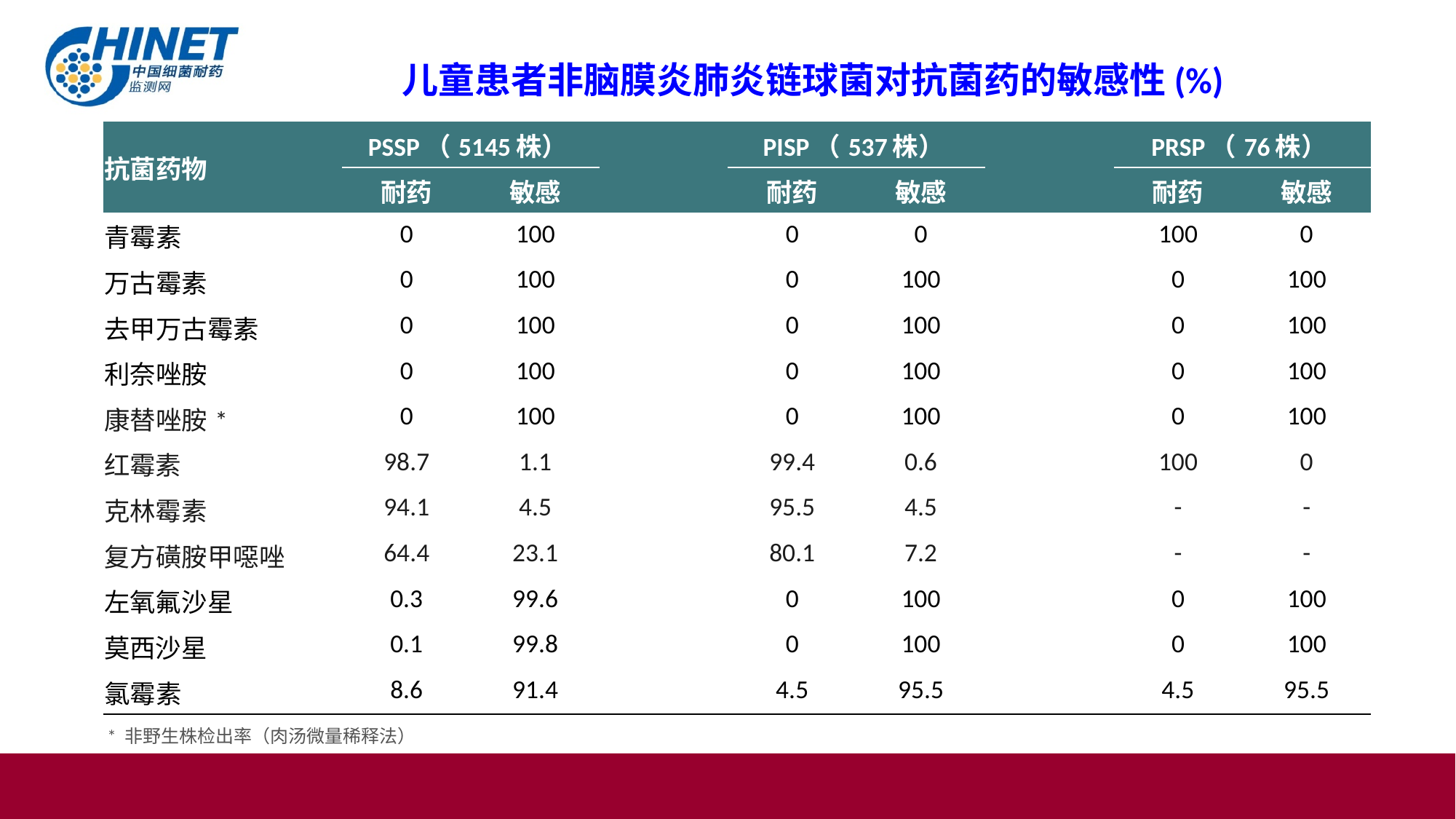

儿童患者非脑膜炎肺炎链球菌对抗菌药的敏感性(%)
| 抗菌药物 | PSSP（5145株） |  |  | PISP（537株） |  |  | PRSP（76株） |  |
| --- | --- | --- | --- | --- | --- | --- | --- | --- |
|  | 耐药 | 敏感 |  | 耐药 | 敏感 |  | 耐药 | 敏感 |
| 青霉素 | 0 | 100 |  | 0 | 0 |  | 100 | 0 |
| 万古霉素 | 0 | 100 |  | 0 | 100 |  | 0 | 100 |
| 去甲万古霉素 | 0 | 100 |  | 0 | 100 |  | 0 | 100 |
| 利奈唑胺 | 0 | 100 |  | 0 | 100 |  | 0 | 100 |
| 康替唑胺\* | 0 | 100 |  | 0 | 100 |  | 0 | 100 |
| 红霉素 | 98.7 | 1.1 |  | 99.4 | 0.6 |  | 100 | 0 |
| 克林霉素 | 94.1 | 4.5 |  | 95.5 | 4.5 |  | - | - |
| 复方磺胺甲噁唑 | 64.4 | 23.1 |  | 80.1 | 7.2 |  | - | - |
| 左氧氟沙星 | 0.3 | 99.6 |  | 0 | 100 |  | 0 | 100 |
| 莫西沙星 | 0.1 | 99.8 |  | 0 | 100 |  | 0 | 100 |
| 氯霉素 | 8.6 | 91.4 |  | 4.5 | 95.5 |  | 4.5 | 95.5 |
* 非野生株检出率（肉汤微量稀释法）